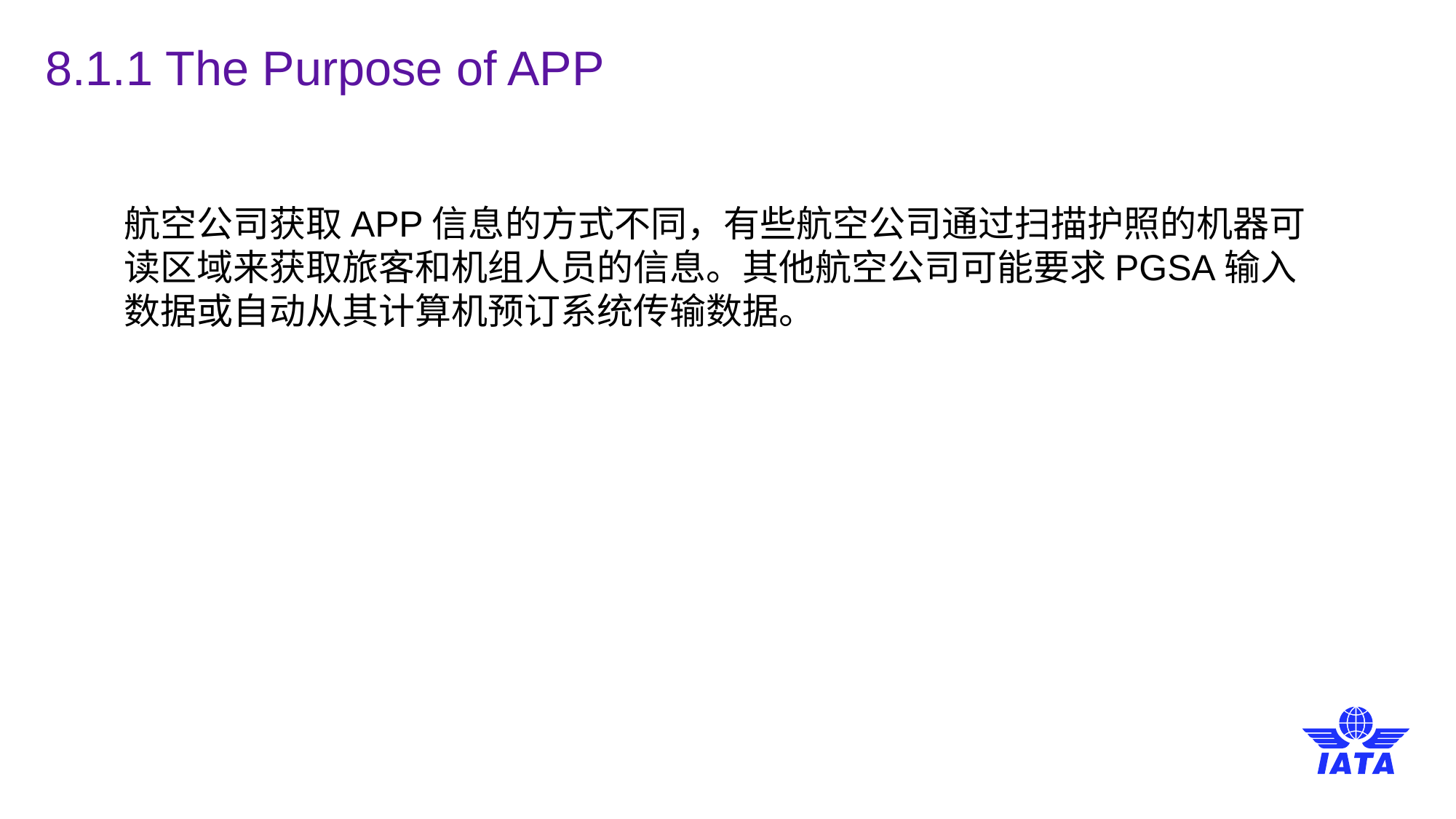

# 8.1.1 The Purpose of APP
航空公司获取APP信息的方式不同，有些航空公司通过扫描护照的机器可读区域来获取旅客和机组人员的信息。其他航空公司可能要求PGSA输入数据或自动从其计算机预订系统传输数据。

8